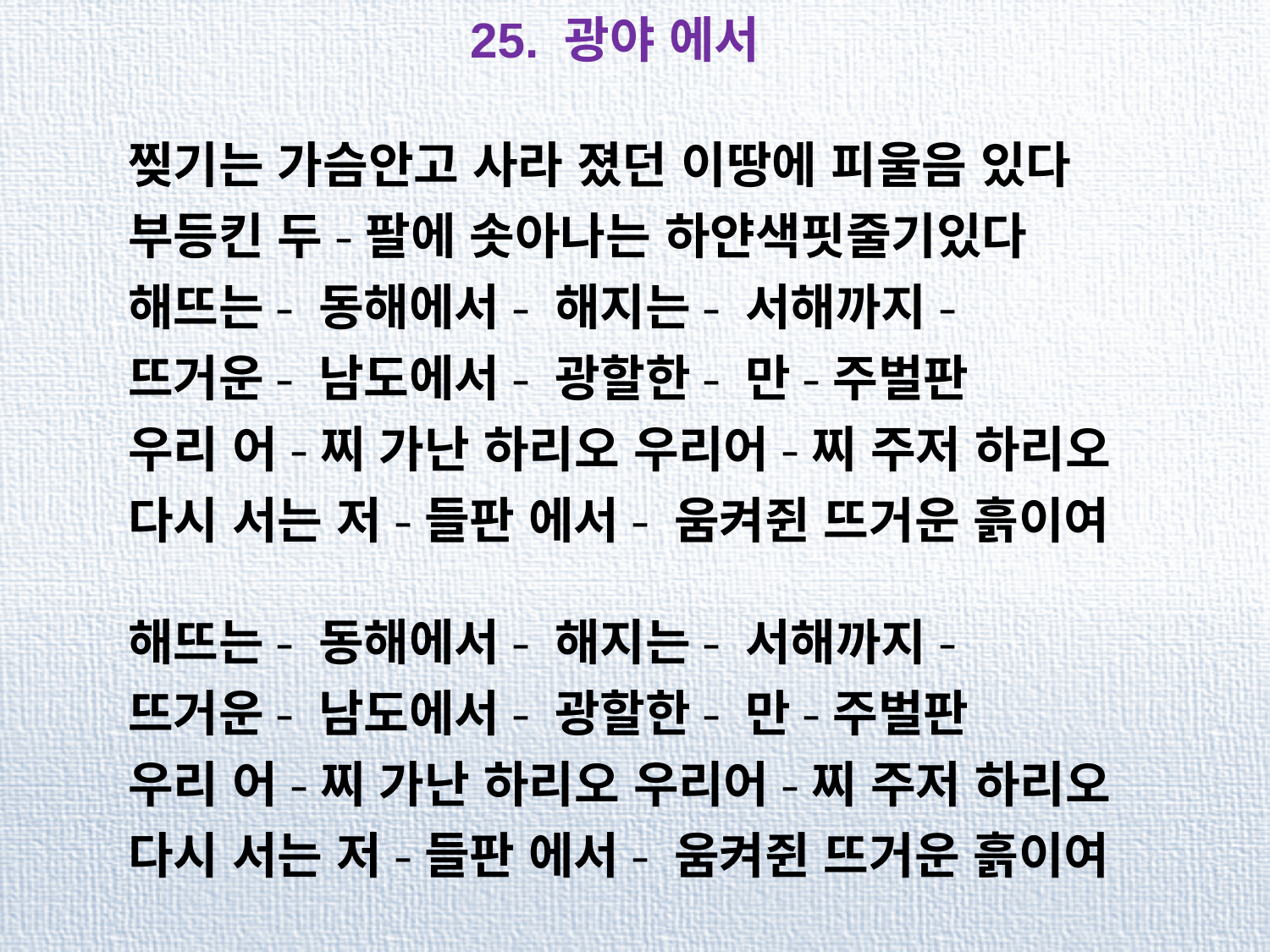

25. 광야 에서
     찢기는 가슴안고 사라 졌던 이땅에 피울음 있다
     부등킨 두-팔에 솟아나는 하얀색핏줄기있다
     해뜨는- 동해에서- 해지는- 서해까지-
     뜨거운- 남도에서- 광할한- 만-주벌판
     우리 어-찌 가난 하리오 우리어-찌 주저 하리오
     다시 서는 저-들판 에서- 움켜쥔 뜨거운 흙이여

     해뜨는- 동해에서- 해지는- 서해까지-
     뜨거운- 남도에서- 광할한- 만-주벌판
     우리 어-찌 가난 하리오 우리어-찌 주저 하리오
     다시 서는 저-들판 에서- 움켜쥔 뜨거운 흙이여